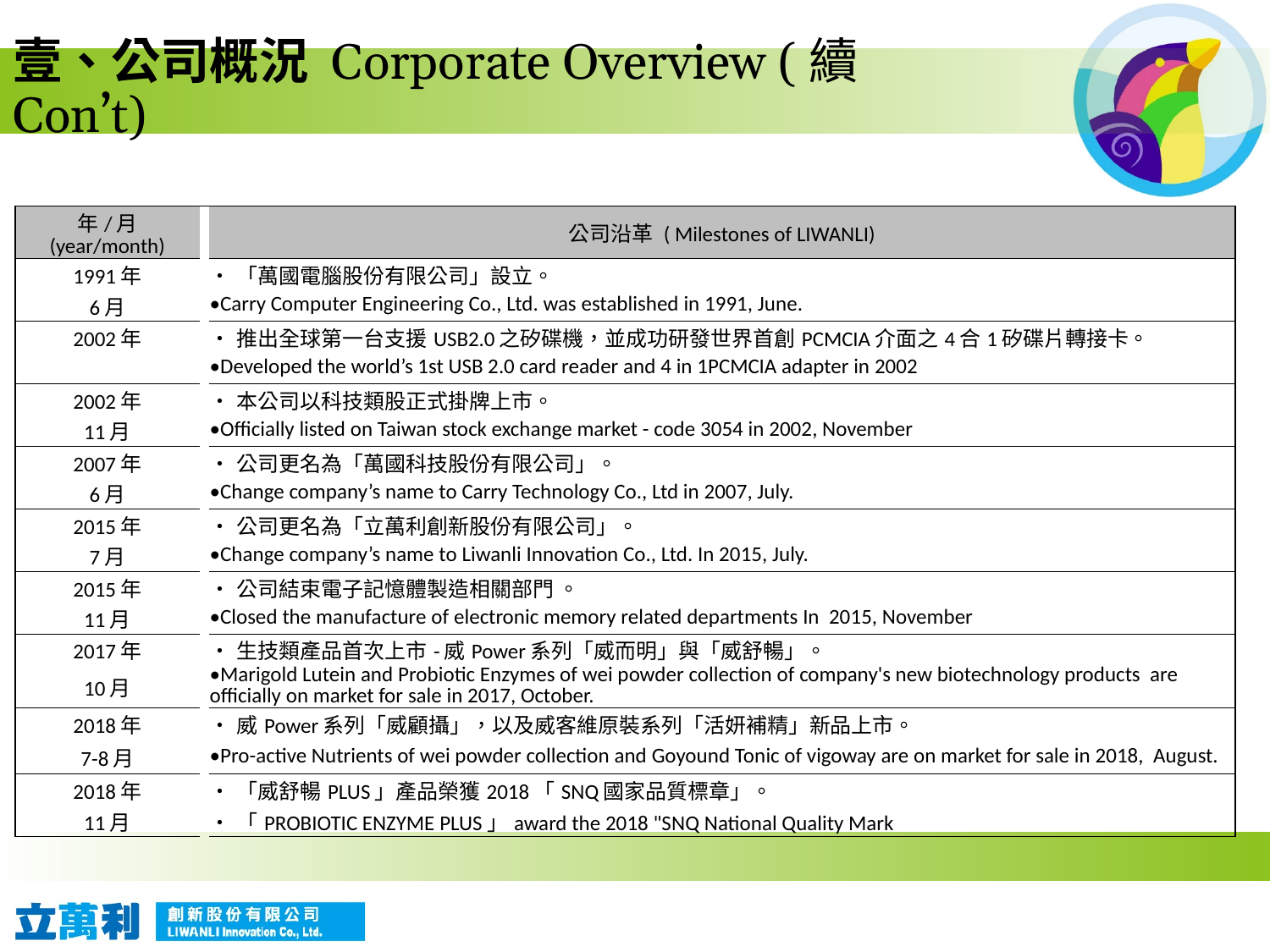

# 壹、公司概況 Corporate Overview (續Con’t)
| 年/月 (year/month) |  | 公司沿革 ( Milestones of LIWANLI) |
| --- | --- | --- |
| 1991年 |  | •「萬國電腦股份有限公司」設立。 |
| 6月 |  | •Carry Computer Engineering Co., Ltd. was established in 1991, June. |
| 2002年 |  | •推出全球第一台支援USB2.0之矽碟機，並成功研發世界首創PCMCIA介面之4合1矽碟片轉接卡。 |
|  |  | •Developed the world’s 1st USB 2.0 card reader and 4 in 1PCMCIA adapter in 2002 |
| 2002年 |  | •本公司以科技類股正式掛牌上市。 |
| 11月 |  | •Officially listed on Taiwan stock exchange market - code 3054 in 2002, November |
| 2007年 |  | •公司更名為「萬國科技股份有限公司」。 |
| 6月 |  | •Change company’s name to Carry Technology Co., Ltd in 2007, July. |
| 2015年 |  | •公司更名為「立萬利創新股份有限公司」。 |
| 7月 |  | •Change company’s name to Liwanli Innovation Co., Ltd. In 2015, July. |
| 2015年 |  | •公司結束電子記憶體製造相關部門 。 |
| 11月 |  | •Closed the manufacture of electronic memory related departments In 2015, November |
| 2017年 |  | •生技類產品首次上市-威Power系列「威而明」與「威舒暢」。 |
| 10月 |  | •Marigold Lutein and Probiotic Enzymes of wei powder collection of company's new biotechnology products are officially on market for sale in 2017, October. |
| 2018年 |  | •威Power系列「威顧攝」，以及威客維原裝系列「活妍補精」新品上市。 |
| 7-8月 |  | •Pro-active Nutrients of wei powder collection and Goyound Tonic of vigoway are on market for sale in 2018, August. |
| 2018年 |  | •「威舒暢PLUS」產品榮獲2018「SNQ國家品質標章」。 |
| 11月 |  | •「PROBIOTIC ENZYME PLUS」award the 2018 "SNQ National Quality Mark |